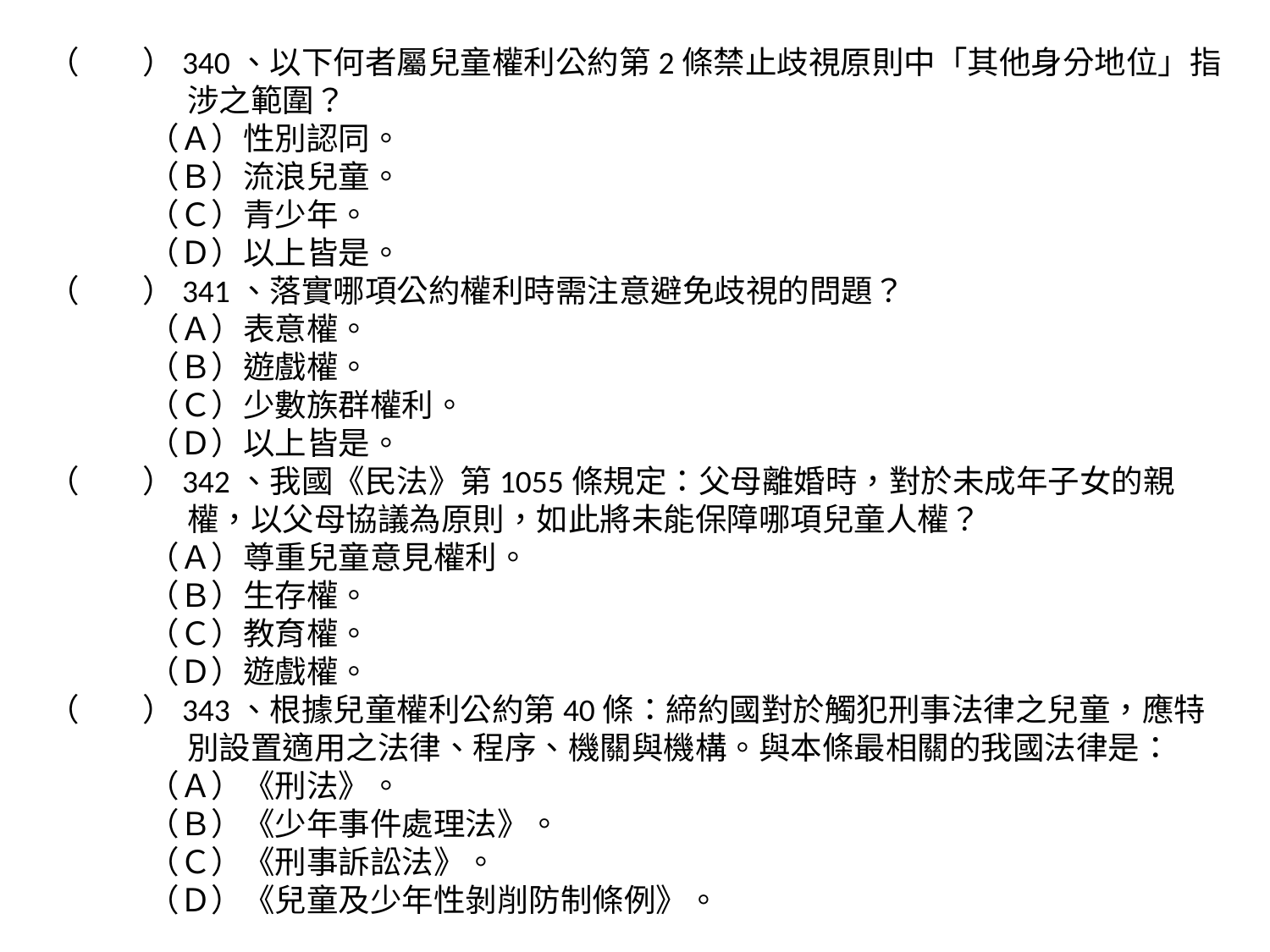

（　　）340、以下何者屬兒童權利公約第2條禁止歧視原則中「其他身分地位」指涉之範圍？
（Ａ）性別認同。
（Ｂ）流浪兒童。
（Ｃ）青少年。
（Ｄ）以上皆是。
（　　）341、落實哪項公約權利時需注意避免歧視的問題？
（Ａ）表意權。
（Ｂ）遊戲權。
（Ｃ）少數族群權利。
（Ｄ）以上皆是。
（　　）342、我國《民法》第1055條規定：父母離婚時，對於未成年子女的親權，以父母協議為原則，如此將未能保障哪項兒童人權？
（Ａ）尊重兒童意見權利。
（Ｂ）生存權。
（Ｃ）教育權。
（Ｄ）遊戲權。
（　　）343、根據兒童權利公約第40條：締約國對於觸犯刑事法律之兒童，應特別設置適用之法律、程序、機關與機構。與本條最相關的我國法律是：
（Ａ）《刑法》。
（Ｂ）《少年事件處理法》。
（Ｃ）《刑事訴訟法》。
（Ｄ）《兒童及少年性剝削防制條例》。